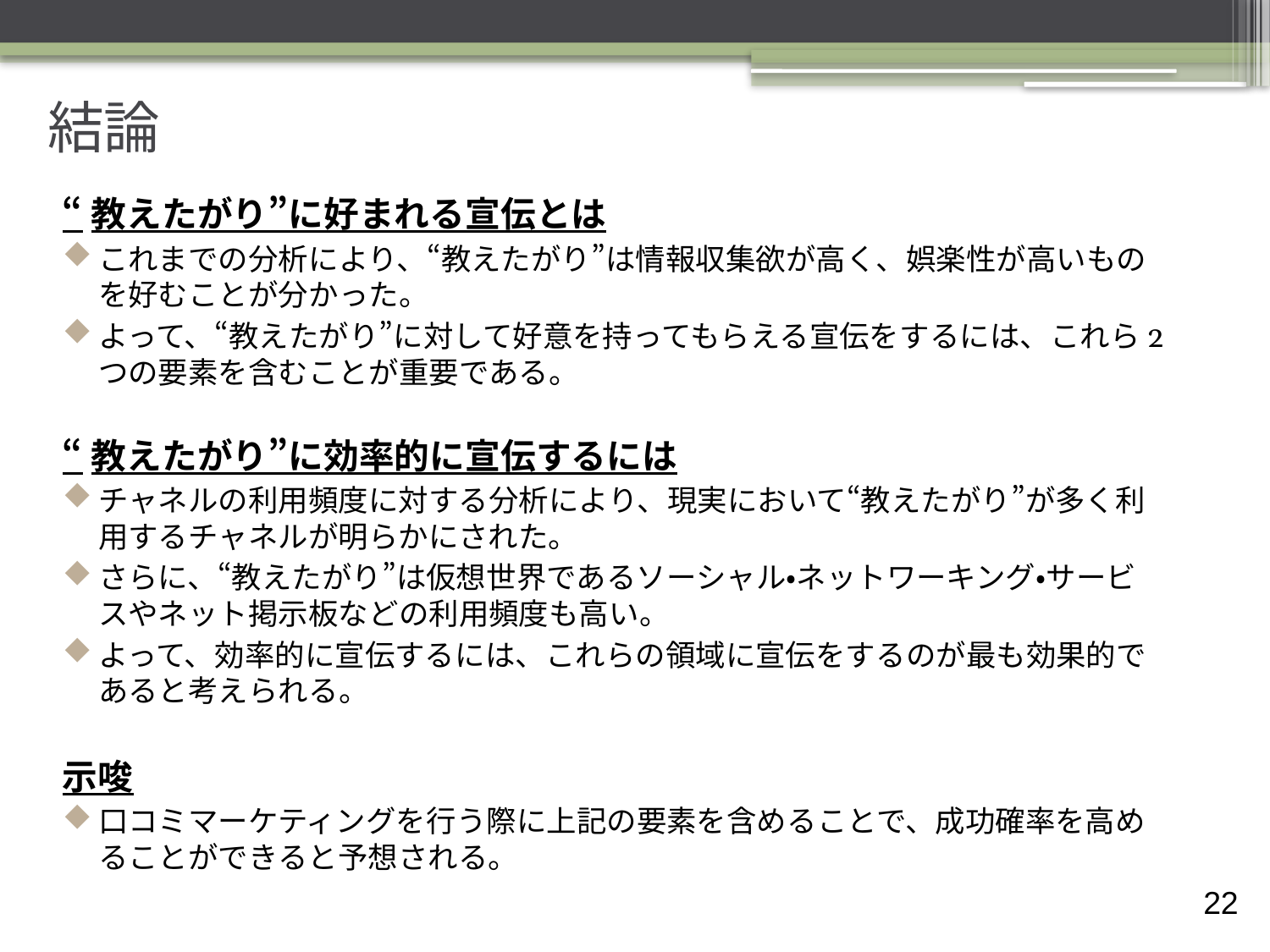

# 結論
“教えたがり”に好まれる宣伝とは
これまでの分析により、“教えたがり”は情報収集欲が高く、娯楽性が高いものを好むことが分かった。
よって、“教えたがり”に対して好意を持ってもらえる宣伝をするには、これら2つの要素を含むことが重要である。

“教えたがり”に効率的に宣伝するには
チャネルの利用頻度に対する分析により、現実において“教えたがり”が多く利用するチャネルが明らかにされた。
さらに、“教えたがり”は仮想世界であるソーシャル・ネットワーキング・サービスやネット掲示板などの利用頻度も高い。
よって、効率的に宣伝するには、これらの領域に宣伝をするのが最も効果的であると考えられる。

示唆
口コミマーケティングを行う際に上記の要素を含めることで、成功確率を高めることができると予想される。

22